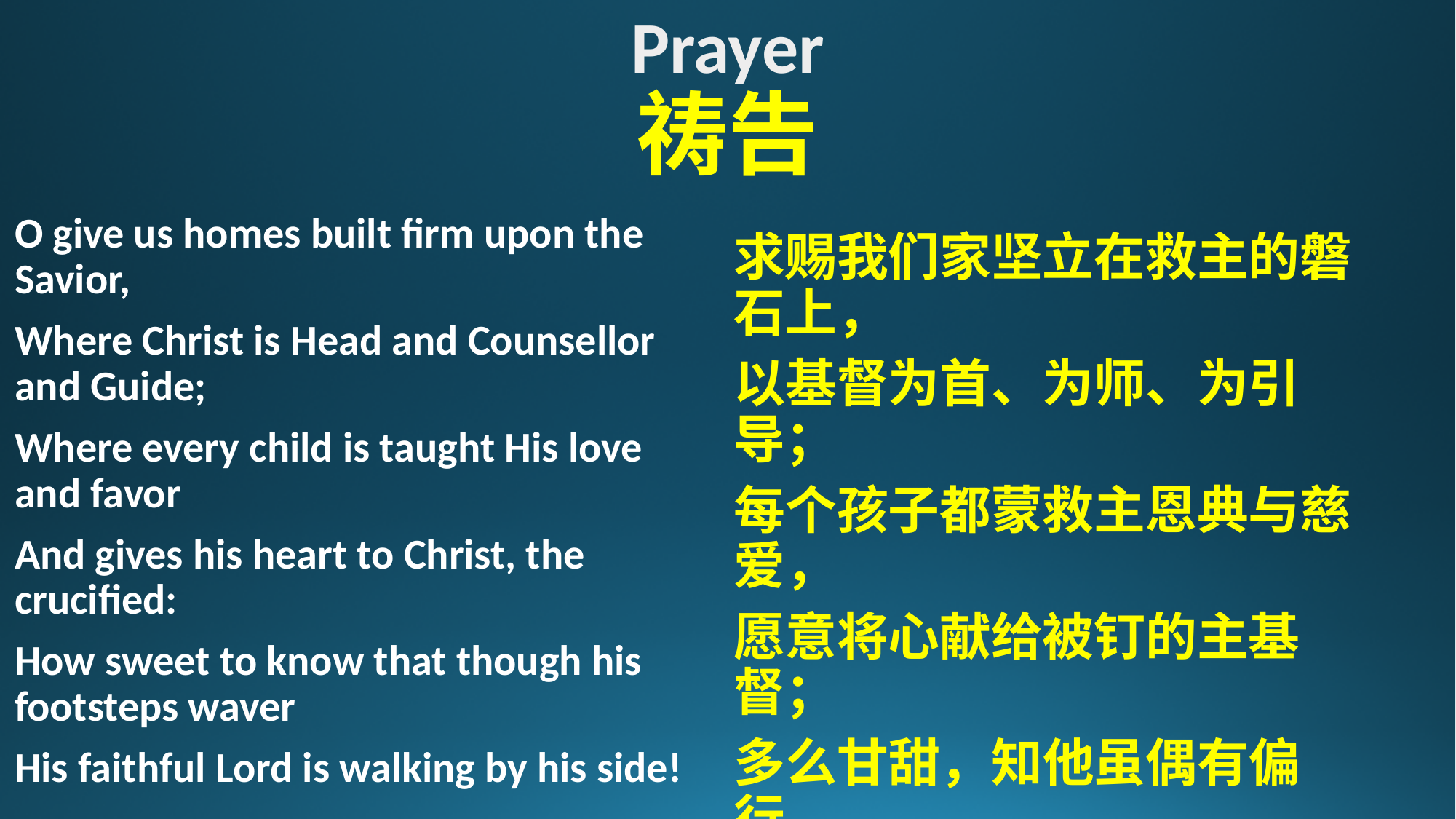

# Prayer 祷告
O give us homes built firm upon the Savior,
Where Christ is Head and Counsellor and Guide;
Where every child is taught His love  and favor
And gives his heart to Christ, the crucified:
How sweet to know that though his footsteps waver
His faithful Lord is walking by his side!

求赐我们家坚立在救主的磐石上，
以基督为首、为师、为引导；
每个孩子都蒙救主恩典与慈爱，
愿意将心献给被钉的主基督；
多么甘甜，知他虽偶有偏行，
信实的主仍伴他一路同行